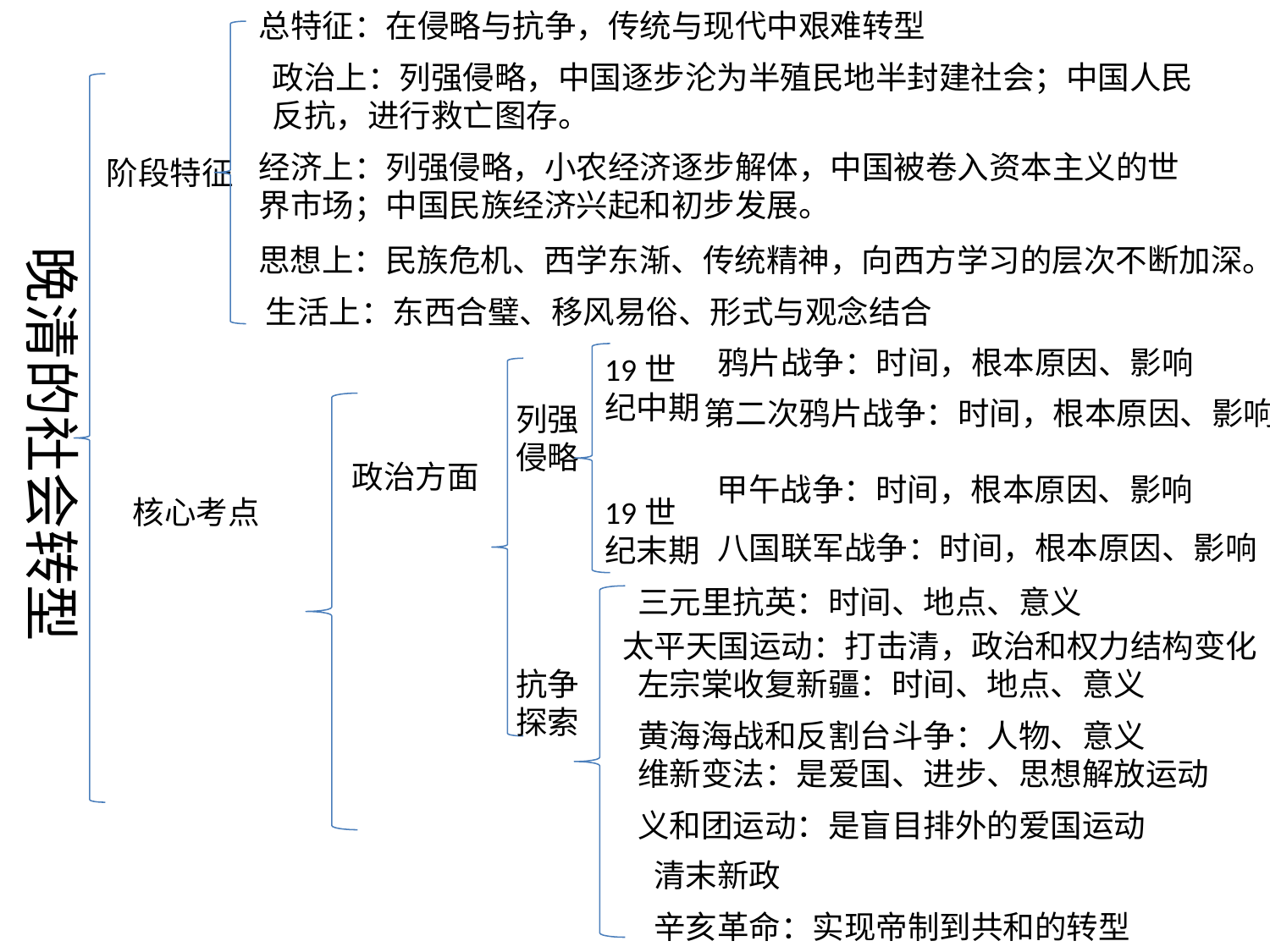

总特征：在侵略与抗争，传统与现代中艰难转型

政治上：列强侵略，中国逐步沦为半殖民地半封建社会；中国人民
反抗，进行救亡图存。

经济上：列强侵略，小农经济逐步解体，中国被卷入资本主义的世
界市场；中国民族经济兴起和初步发展。
阶段特征
晚清的社会转型
思想上：民族危机、西学东渐、传统精神，向西方学习的层次不断加深。
生活上：东西合璧、移风易俗、形式与观念结合
鸦片战争：时间，根本原因、影响

19世
纪中期

第二次鸦片战争：时间，根本原因、影响

列强
侵略
政治方面
甲午战争：时间，根本原因、影响
核心考点
19世
纪末期
八国联军战争：时间，根本原因、影响
三元里抗英：时间、地点、意义

太平天国运动：打击清，政治和权力结构变化
抗争
探索
左宗棠收复新疆：时间、地点、意义
黄海海战和反割台斗争：人物、意义
维新变法：是爱国、进步、思想解放运动
义和团运动：是盲目排外的爱国运动
清末新政
辛亥革命：实现帝制到共和的转型